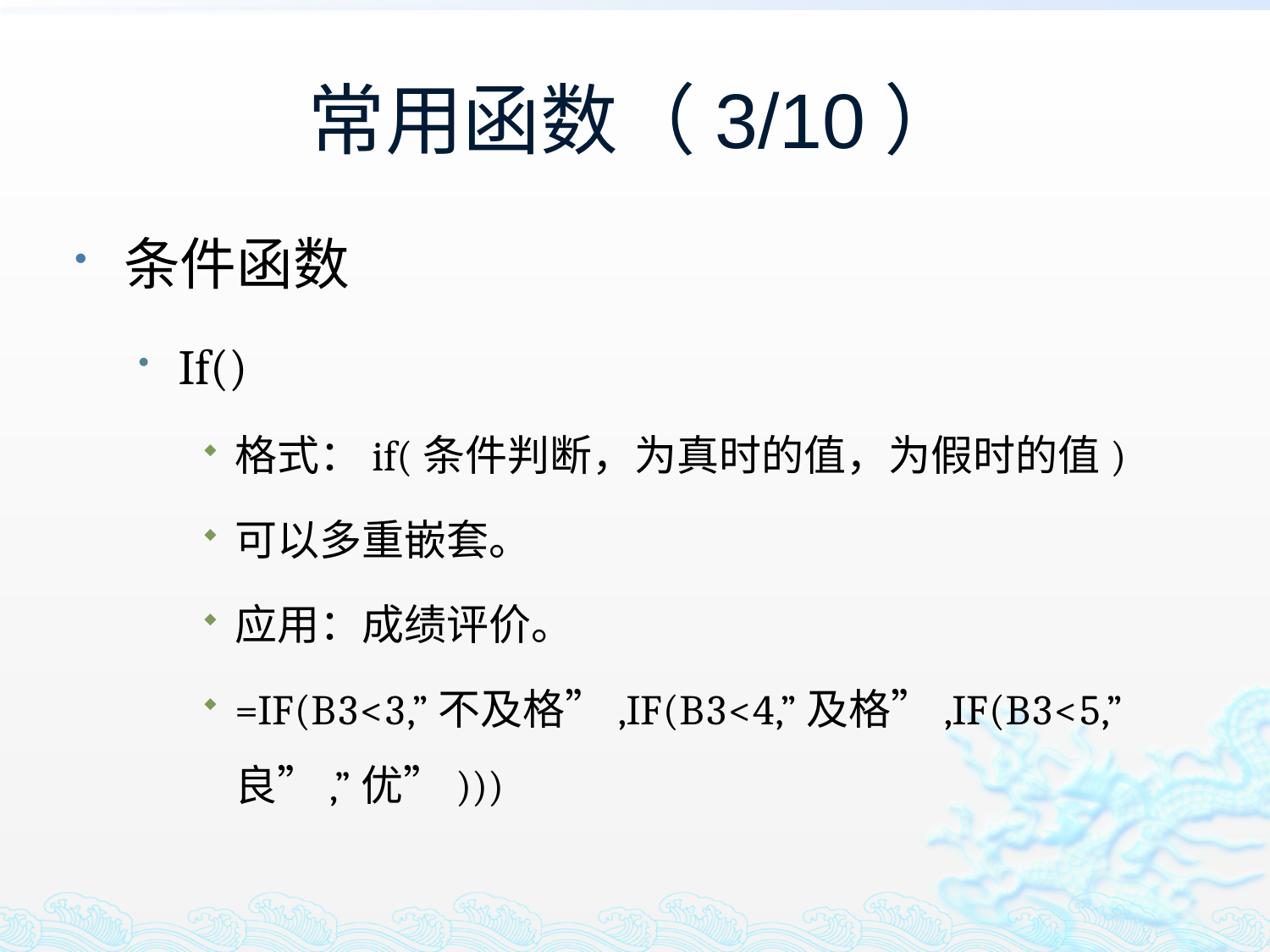

# 常用函数（3/10）
条件函数
If()
格式：if(条件判断，为真时的值，为假时的值)
可以多重嵌套。
应用：成绩评价。
=IF(B3<3,”不及格”,IF(B3<4,”及格”,IF(B3<5,”良”,”优”)))